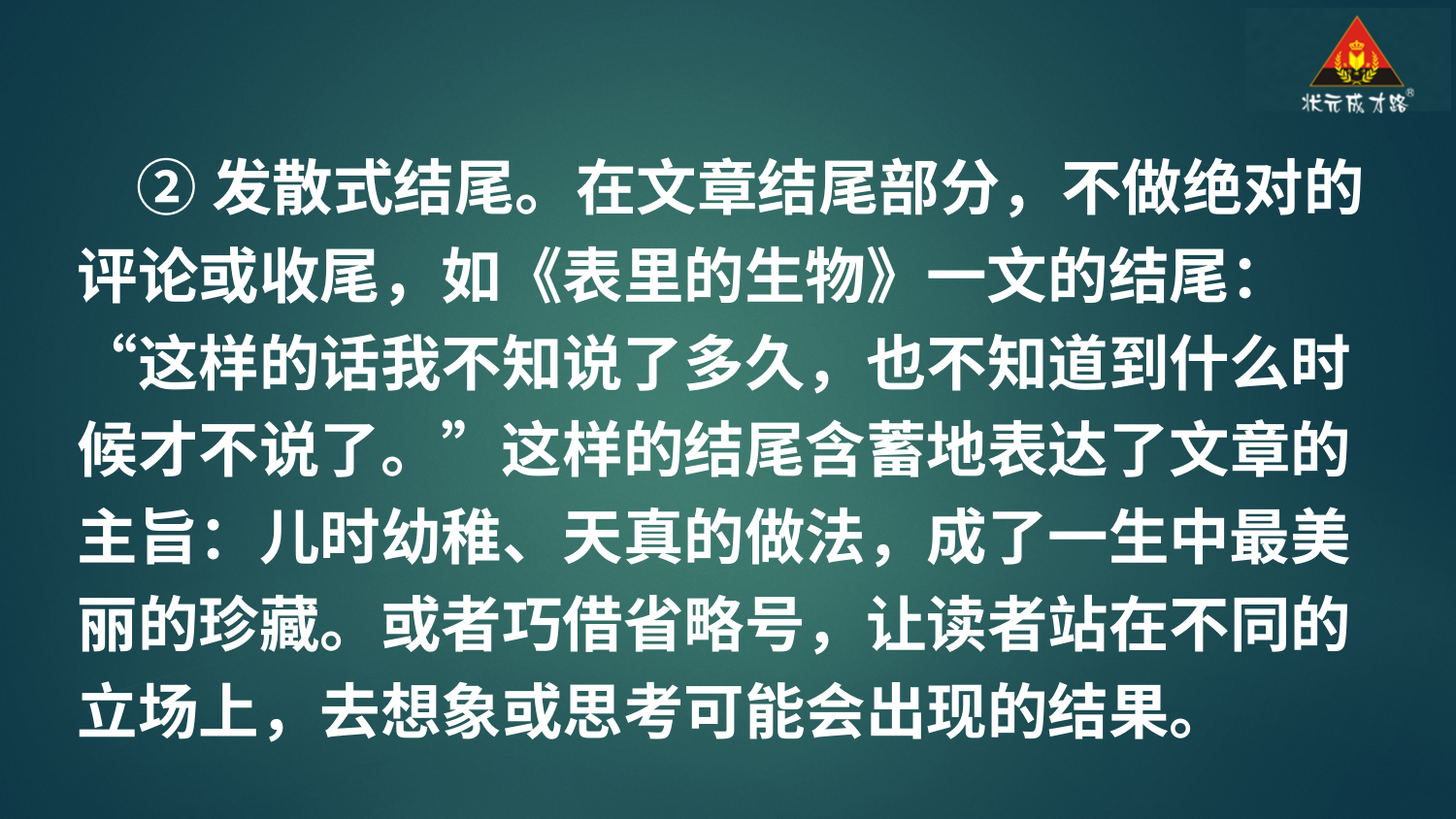

②发散式结尾。在文章结尾部分，不做绝对的评论或收尾，如《表里的生物》一文的结尾：“这样的话我不知说了多久，也不知道到什么时候才不说了。”这样的结尾含蓄地表达了文章的主旨：儿时幼稚、天真的做法，成了一生中最美丽的珍藏。或者巧借省略号，让读者站在不同的立场上，去想象或思考可能会出现的结果。